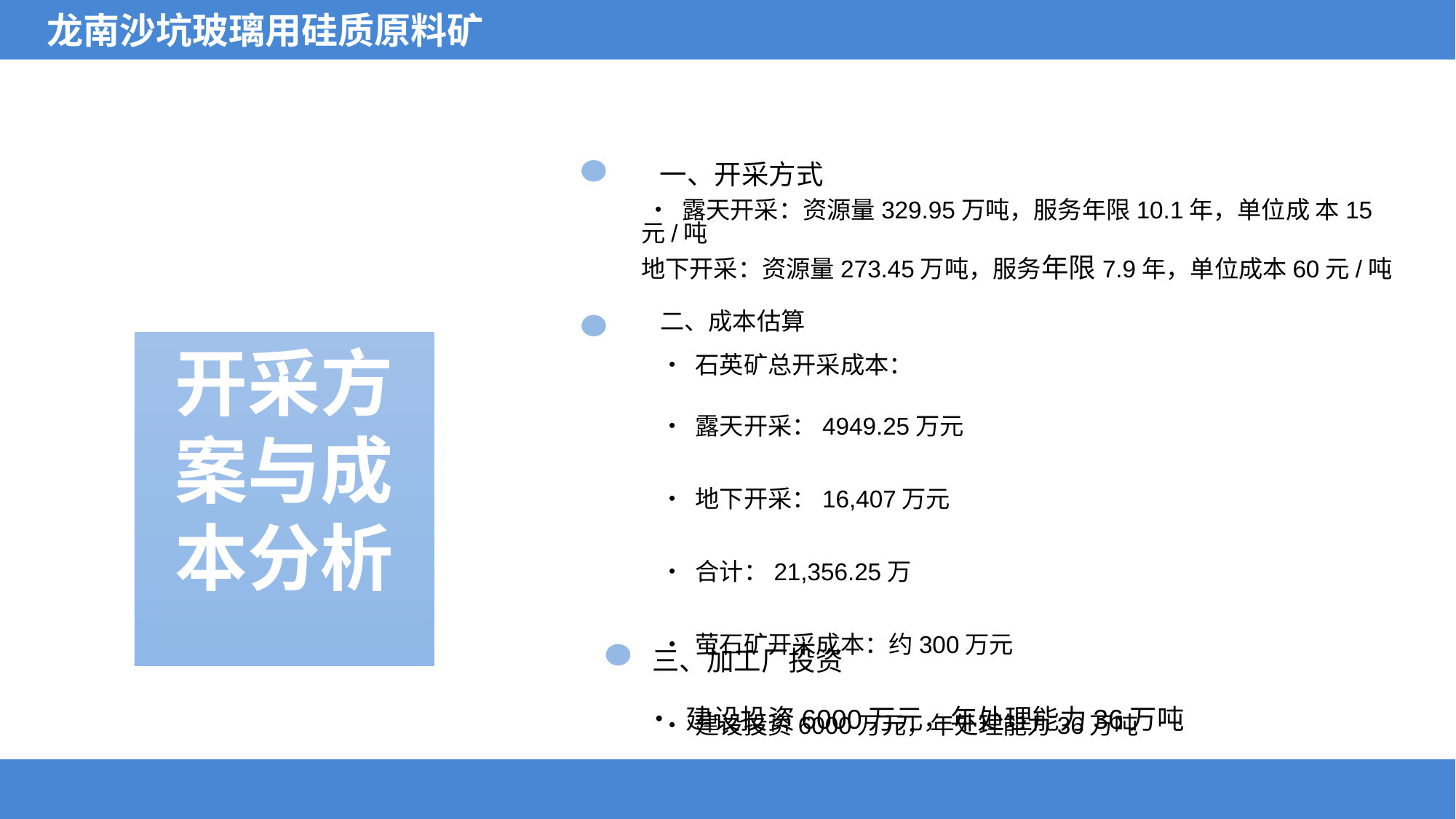

龙南沙坑玻璃用硅质原料矿
一、开采方式

 • 露天开采：资源量329.95万吨，服务年限10.1年，单位成 本15元/吨
地下开采：资源量273.45万吨，服务年限7.9年，单位成本60元/吨
二、成本估算
• 石英矿总开采成本：

• 露天开采：4949.25万元

• 地下开采：16,407万元

• 合计：21,356.25万

• 萤石矿开采成本：约300万元

• 建设投资6000万元，年处理能力36万吨

开采方案与成本分析

   三、加工厂投资
   • 建设投资6000万元，年处理能力36万吨